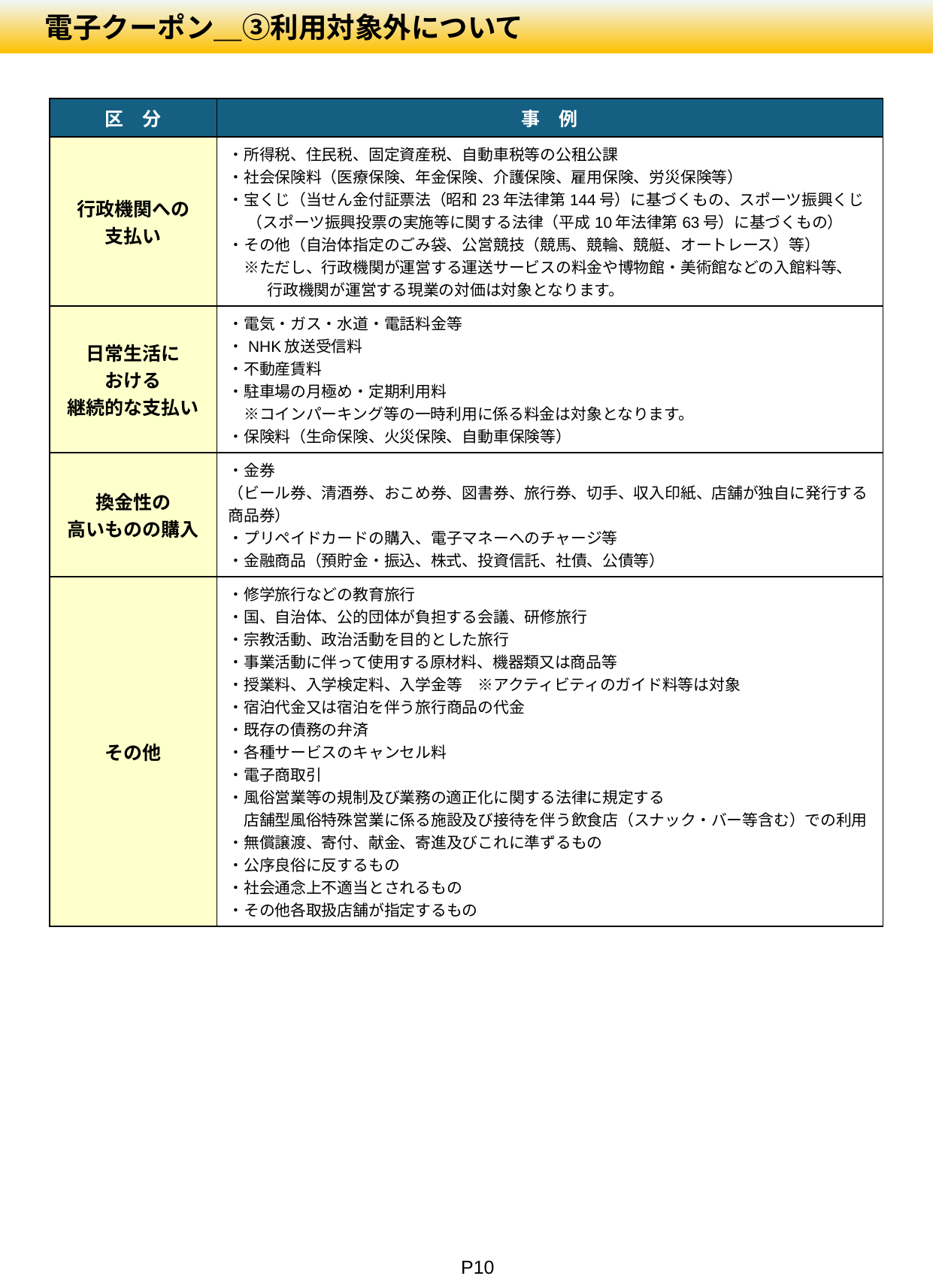

電子クーポン＿③利用対象外について
| 区　分 | 事　例 |
| --- | --- |
| 行政機関への 支払い | ・所得税、住民税、固定資産税、自動車税等の公租公課 ・社会保険料（医療保険、年金保険、介護保険、雇用保険、労災保険等） ・宝くじ（当せん金付証票法（昭和23年法律第144号）に基づくもの、スポーツ振興くじ 　 （スポーツ振興投票の実施等に関する法律（平成10年法律第63号）に基づくもの） ・その他（自治体指定のごみ袋、公営競技（競馬、競輪、競艇、オートレース）等） 　※ただし、行政機関が運営する運送サービスの料金や博物館・美術館などの入館料等、 　　行政機関が運営する現業の対価は対象となります。 |
| 日常生活に おける 継続的な支払い | ・電気・ガス・水道・電話料金等 ・NHK放送受信料 ・不動産賃料 ・駐車場の月極め・定期利用料 　※コインパーキング等の一時利用に係る料金は対象となります。 ・保険料（生命保険、火災保険、自動車保険等） |
| 換金性の 高いものの購入 | ・金券 （ビール券、清酒券、おこめ券、図書券、旅行券、切手、収入印紙、店舗が独自に発行する商品券） ・プリペイドカードの購入、電子マネーへのチャージ等 ・金融商品（預貯金・振込、株式、投資信託、社債、公債等） |
| その他 | ・修学旅行などの教育旅行 ・国、自治体、公的団体が負担する会議、研修旅行 ・宗教活動、政治活動を目的とした旅行 ・事業活動に伴って使用する原材料、機器類又は商品等 ・授業料、入学検定料、入学金等　※アクティビティのガイド料等は対象 ・宿泊代金又は宿泊を伴う旅行商品の代金 ・既存の債務の弁済 ・各種サービスのキャンセル料 ・電子商取引 ・風俗営業等の規制及び業務の適正化に関する法律に規定する 　店舗型風俗特殊営業に係る施設及び接待を伴う飲食店（スナック・バー等含む）での利用 ・無償譲渡、寄付、献金、寄進及びこれに準ずるもの ・公序良俗に反するもの ・社会通念上不適当とされるもの ・その他各取扱店舗が指定するもの |